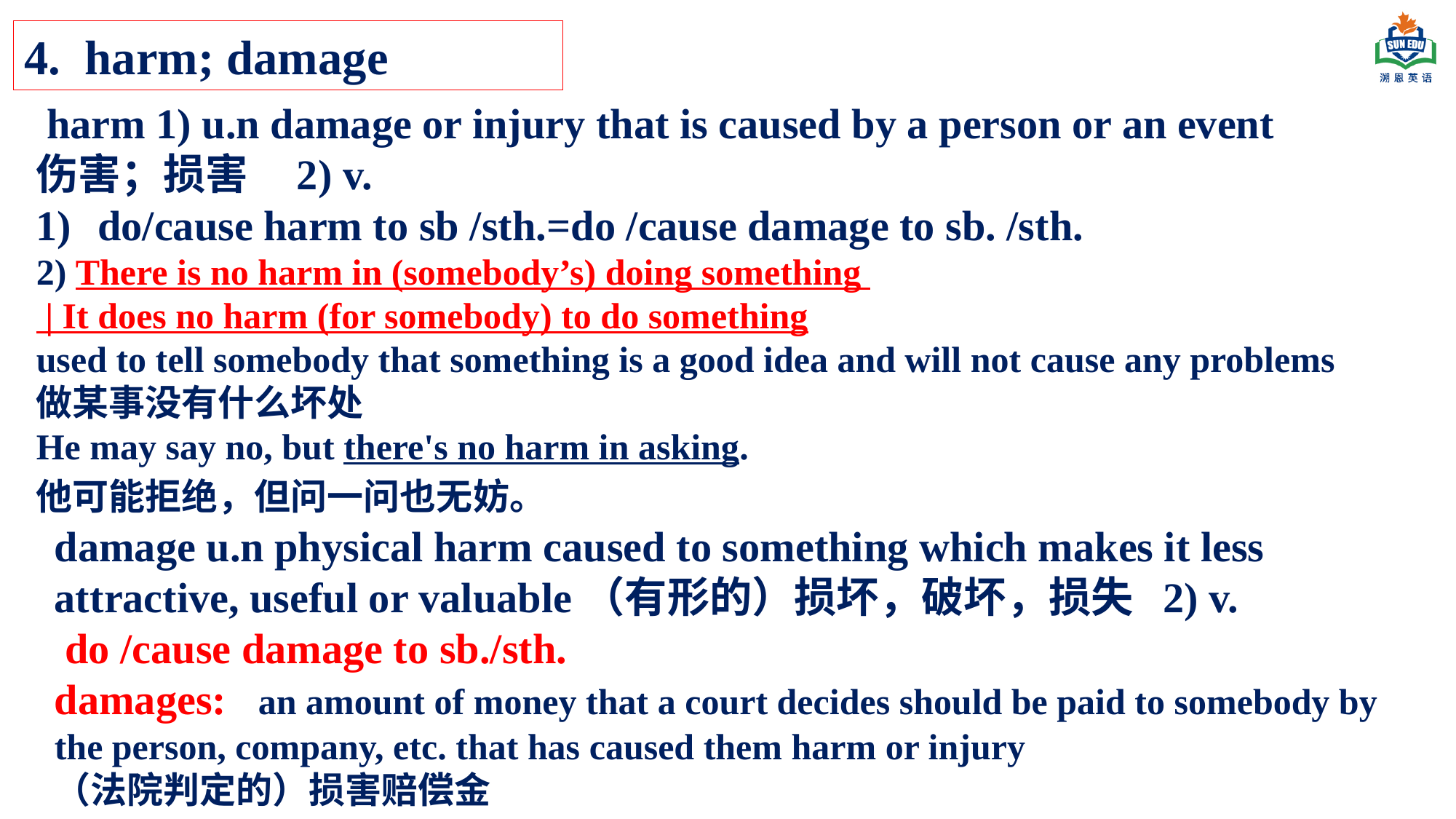

4.  harm; damage
 harm 1) u.n damage or injury that is caused by a person or an event
伤害；损害    2) v.
do/cause harm to sb /sth.=do /cause damage to sb. /sth.
2) There is no harm in (somebody’s) doing something
 | It does no harm (for somebody) to do something
used to tell somebody that something is a good idea and will not cause any problems  做某事没有什么坏处
He may say no, but there's no harm in asking.
他可能拒绝，但问一问也无妨。
damage u.n physical harm caused to something which makes it less attractive, useful or valuable（有形的）损坏，破坏，损失  2) v.
 do /cause damage to sb./sth.
damages:   an amount of money that a court decides should be paid to somebody by the person, company, etc. that has caused them harm or injury
（法院判定的）损害赔偿金